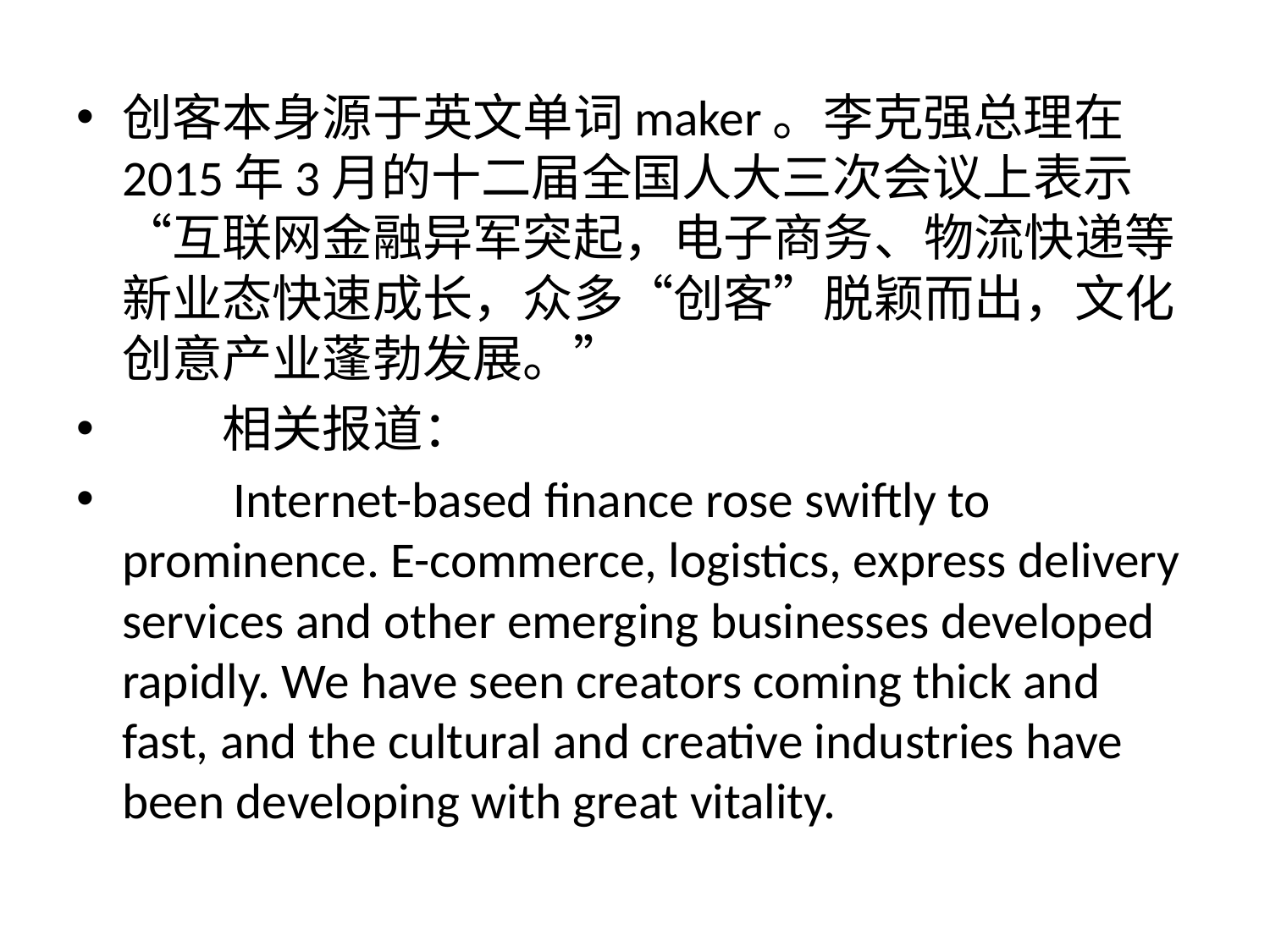

创客本身源于英文单词maker。李克强总理在2015年3月的十二届全国人大三次会议上表示“互联网金融异军突起，电子商务、物流快递等新业态快速成长，众多“创客”脱颖而出，文化创意产业蓬勃发展。”
　　相关报道：
　　Internet-based finance rose swiftly to prominence. E-commerce, logistics, express delivery services and other emerging businesses developed rapidly. We have seen creators coming thick and fast, and the cultural and creative industries have been developing with great vitality.